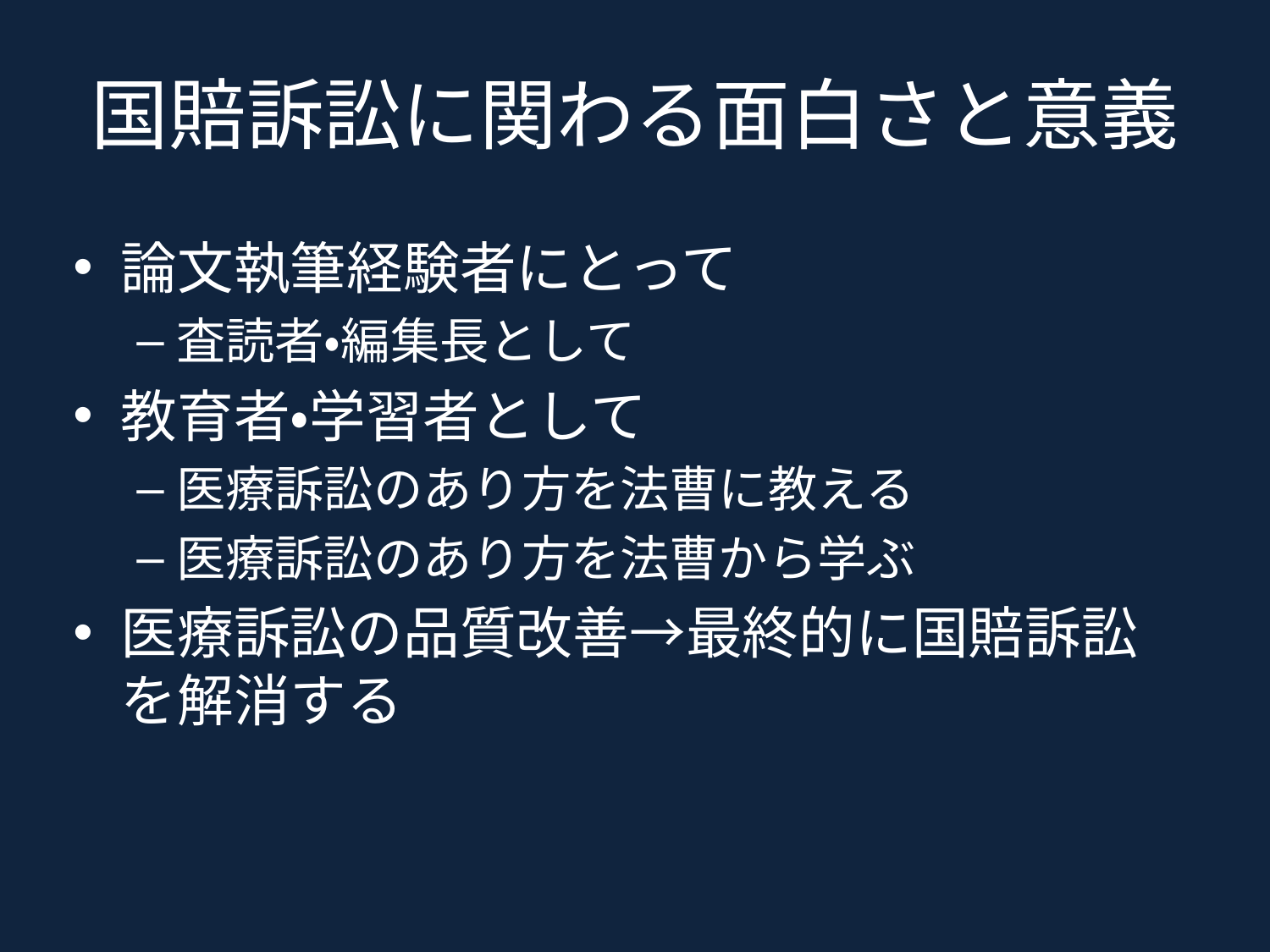

# 国賠訴訟に関わる面白さと意義
論文執筆経験者にとって
査読者・編集長として
教育者・学習者として
医療訴訟のあり方を法曹に教える
医療訴訟のあり方を法曹から学ぶ
医療訴訟の品質改善→最終的に国賠訴訟を解消する